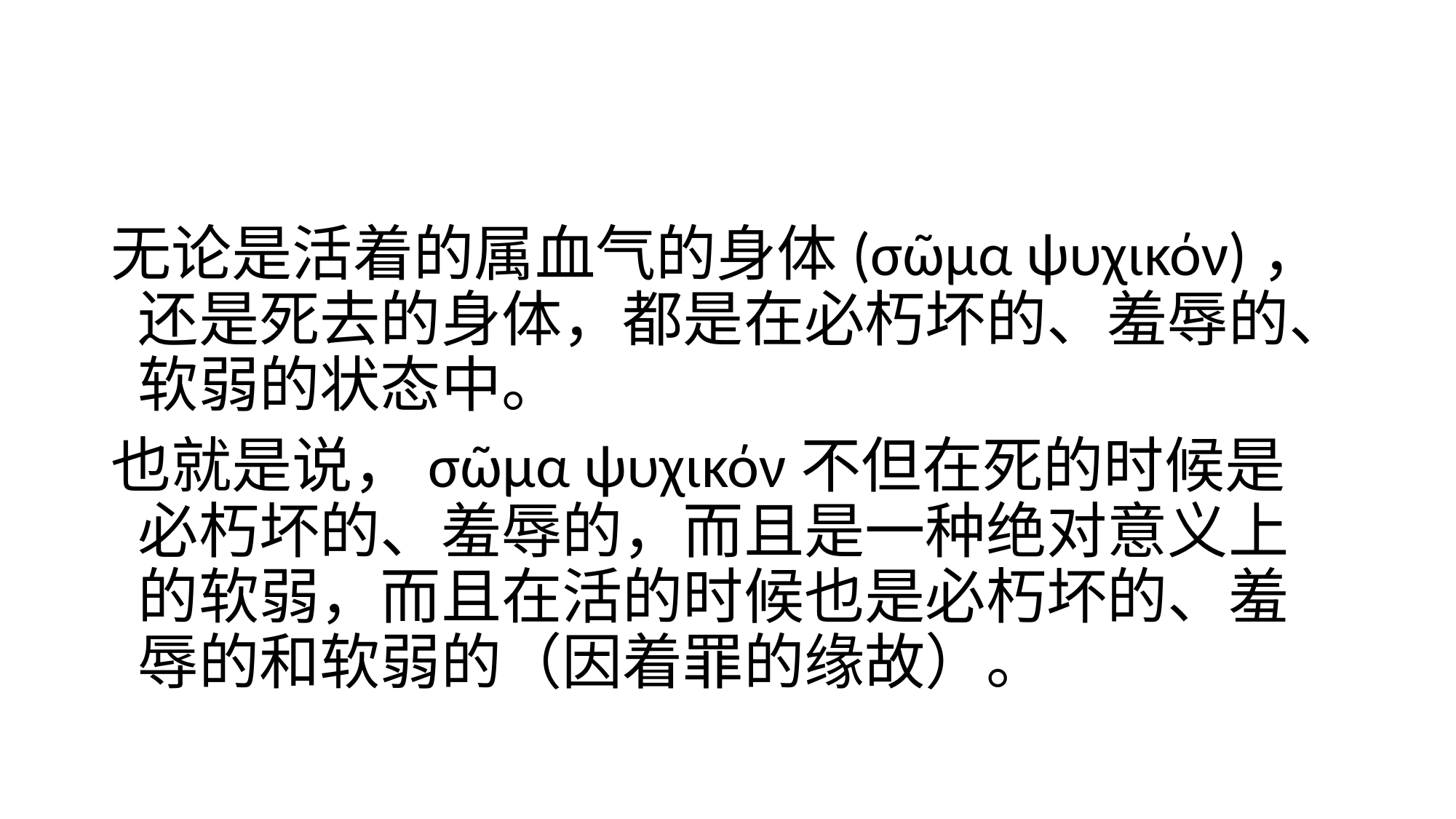

#
无论是活着的属血气的身体(σῶμα ψυχικόν)，还是死去的身体，都是在必朽坏的、羞辱的、软弱的状态中。
也就是说，σῶμα ψυχικόν不但在死的时候是必朽坏的、羞辱的，而且是一种绝对意义上的软弱，而且在活的时候也是必朽坏的、羞辱的和软弱的（因着罪的缘故）。